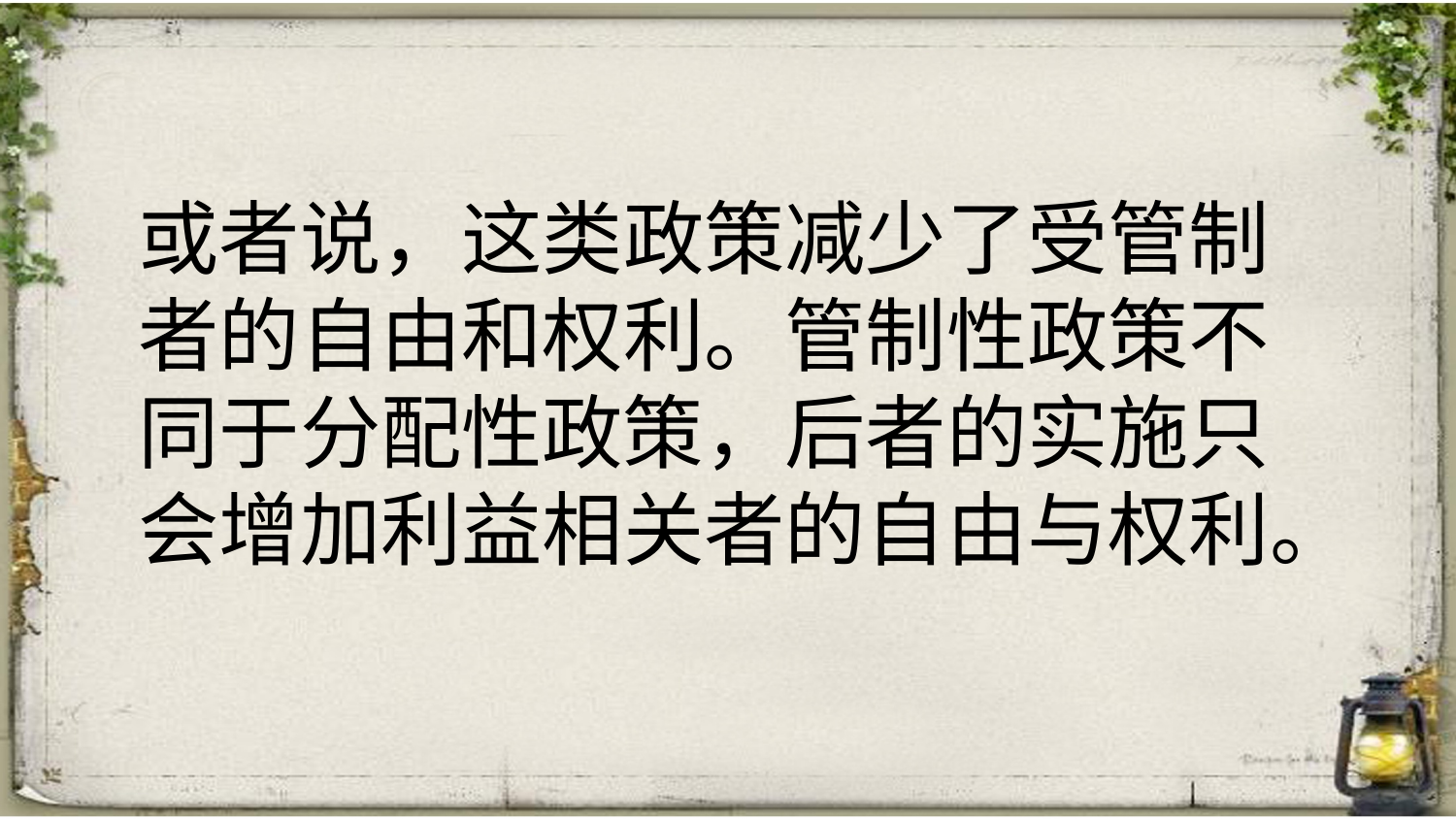

或者说，这类政策减少了受管制者的自由和权利。管制性政策不同于分配性政策，后者的实施只会增加利益相关者的自由与权利。